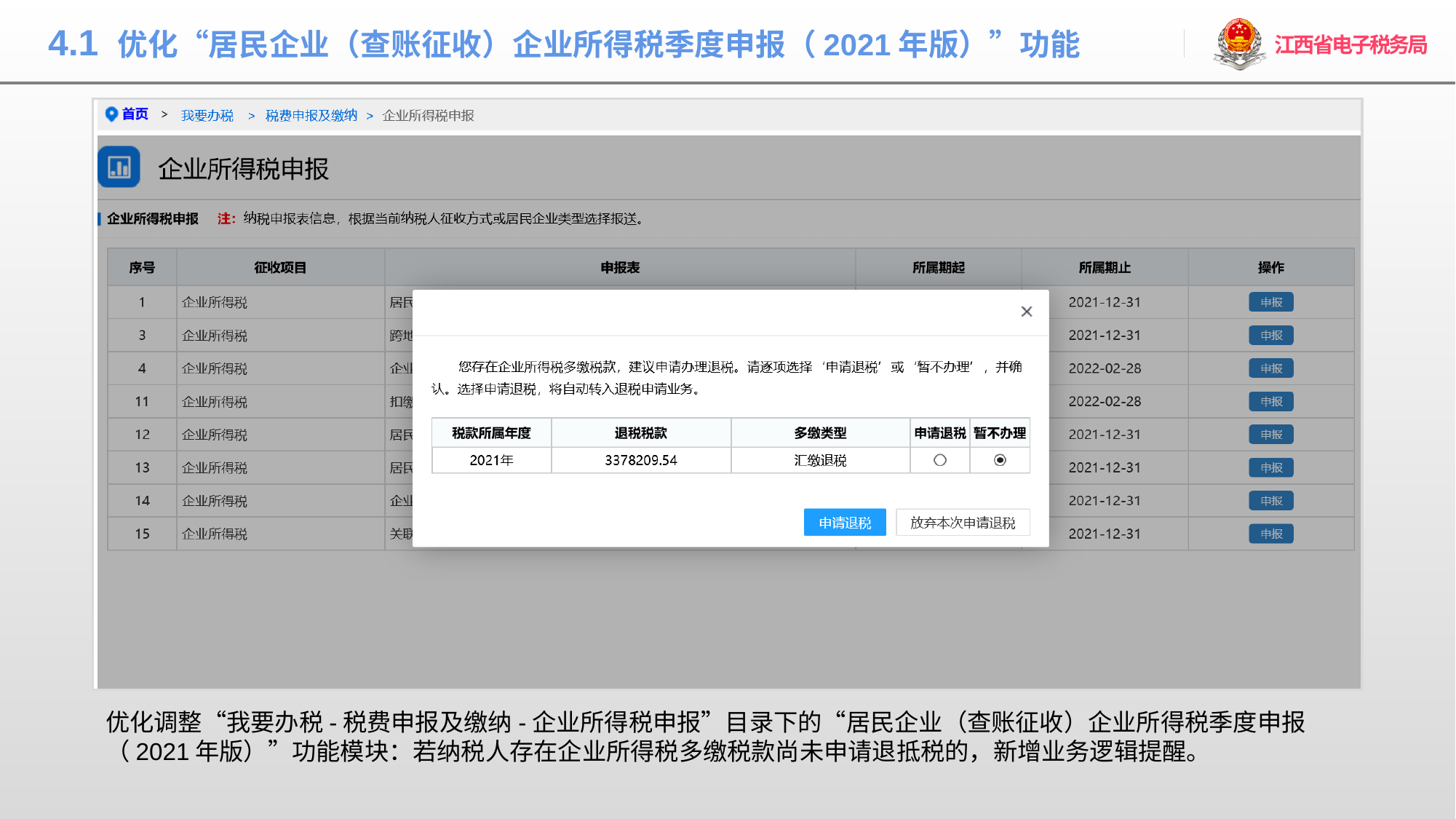

4.1 优化“居民企业（查账征收）企业所得税季度申报（2021年版）”功能

优化调整“我要办税-税费申报及缴纳-企业所得税申报”目录下的“居民企业（查账征收）企业所得税季度申报（2021年版）”功能模块：若纳税人存在企业所得税多缴税款尚未申请退抵税的，新增业务逻辑提醒。